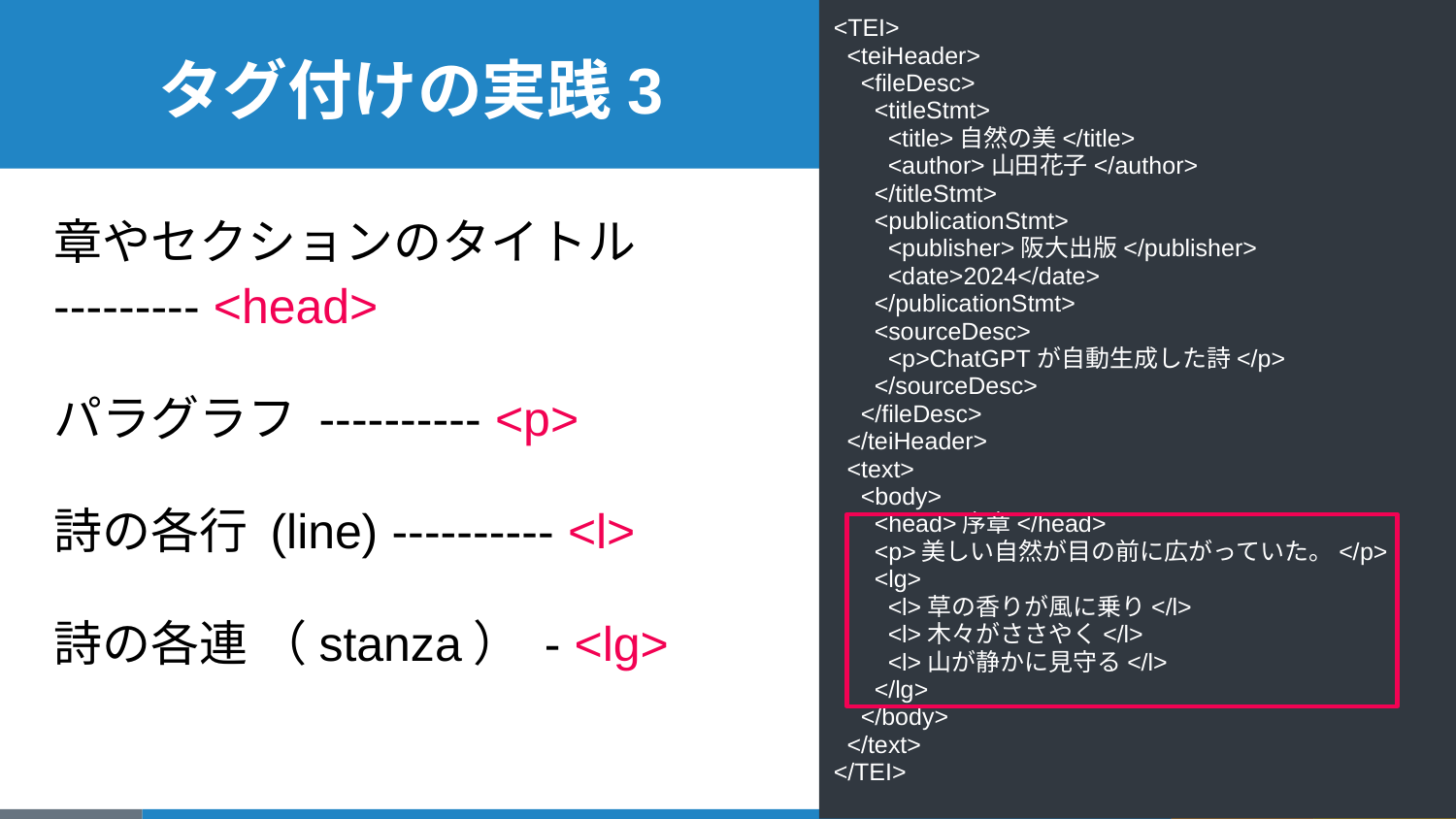

<TEI>
  <teiHeader>
    <fileDesc>
      <titleStmt>
        <title>自然の美</title>
        <author>山田花子</author>
      </titleStmt>
      <publicationStmt>
        <publisher>阪大出版</publisher>
        <date>2024</date>
      </publicationStmt>
      <sourceDesc>
        <p>ChatGPTが自動生成した詩</p>
      </sourceDesc>
    </fileDesc>
  </teiHeader>
  <text>
    <body>
      <head>序章</head>
      <p>美しい自然が目の前に広がっていた。</p>
      <lg>
        <l>草の香りが風に乗り</l>
        <l>木々がささやく</l>
        <l>山が静かに見守る</l>
      </lg>
    </body>
  </text>
</TEI>
# タグ付けの実践3
章やセクションのタイトル --------- <head>
パラグラフ ---------- <p>
詩の各行 (line) ---------- <l>
詩の各連 （stanza） - <lg>